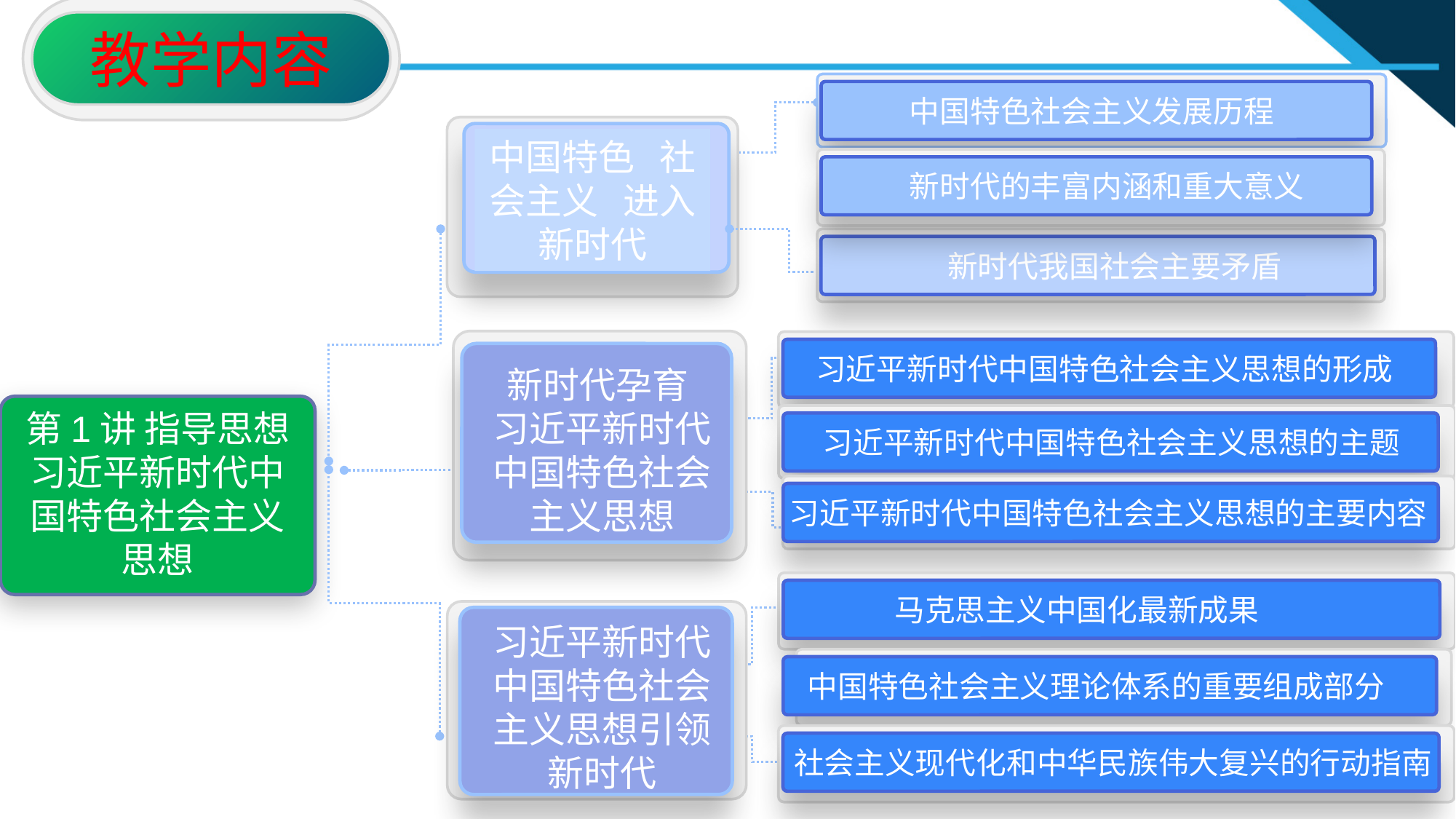

教学内容

   中国特色社会主义发展历程

中国特色   社会主义   进入新时代

   新时代的丰富内涵和重大意义

   新时代我国社会主要矛盾

新时代孕育  习近平新时代中国特色社会主义思想

习近平新时代中国特色社会主义思想的形成
挑战与应对
第1讲 指导思想
习近平新时代中国特色社会主义思想

习近平新时代中国特色社会主义思想的主题

习近平新时代中国特色社会主义思想的主要内容

     马克思主义中国化最新成果

习近平新时代中国特色社会主义思想引领新时代

中国特色社会主义理论体系的重要组成部分

社会主义现代化和中华民族伟大复兴的行动指南